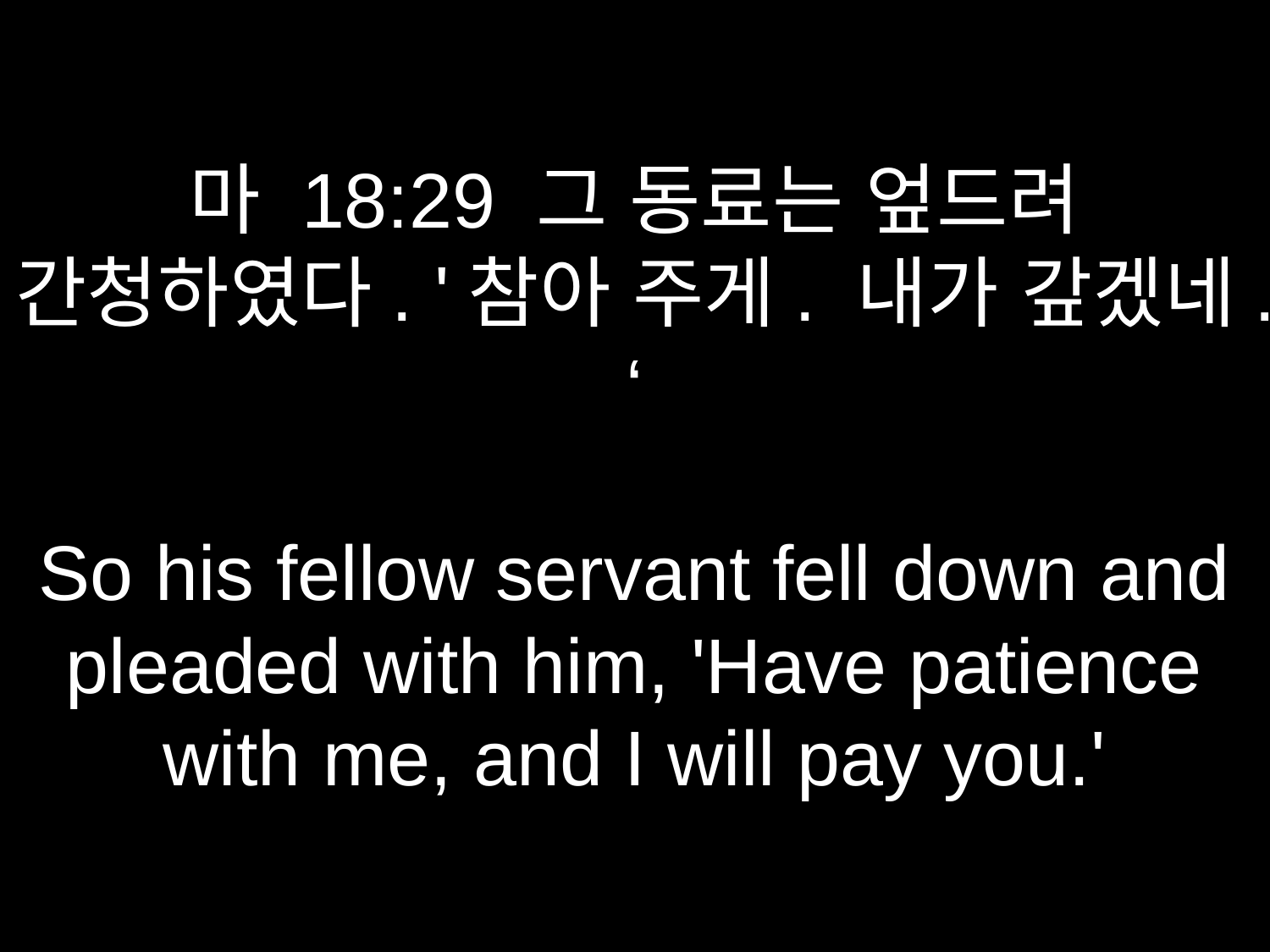

# 마 18:29 그 동료는 엎드려 간청하였다. '참아 주게. 내가 갚겠네.‘ So his fellow servant fell down and pleaded with him, 'Have patience with me, and I will pay you.'